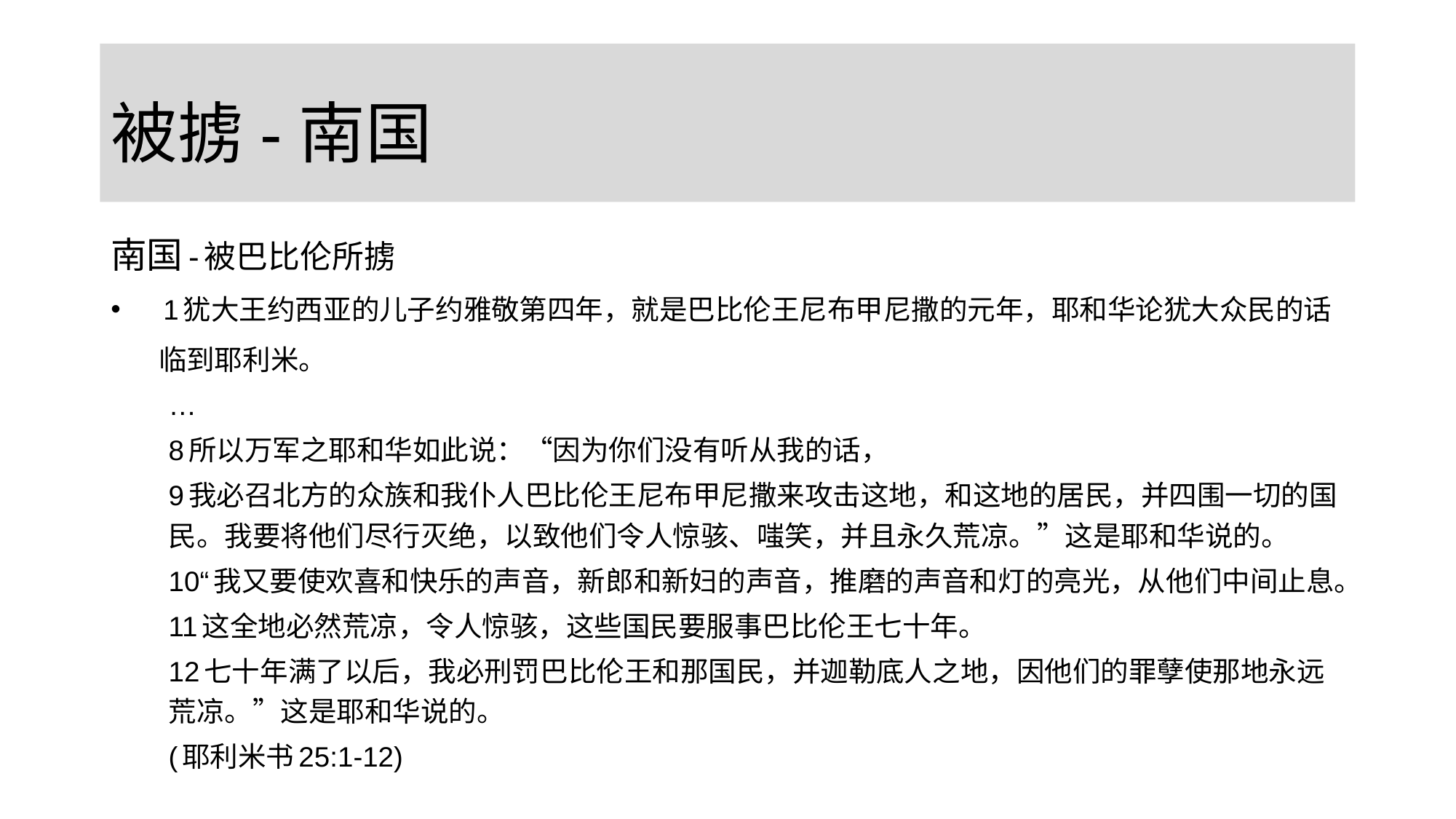

# 被掳-南国
南国-被巴比伦所掳
   1犹大王约西亚的儿子约雅敬第四年，就是巴比伦王尼布甲尼撒的元年，耶和华论犹大众民的话
       临到耶利米。
…
8所以万军之耶和华如此说：“因为你们没有听从我的话，
9我必召北方的众族和我仆人巴比伦王尼布甲尼撒来攻击这地，和这地的居民，并四围一切的国民。我要将他们尽行灭绝，以致他们令人惊骇、嗤笑，并且永久荒凉。”这是耶和华说的。
10“我又要使欢喜和快乐的声音，新郎和新妇的声音，推磨的声音和灯的亮光，从他们中间止息。
11这全地必然荒凉，令人惊骇，这些国民要服事巴比伦王七十年。
12七十年满了以后，我必刑罚巴比伦王和那国民，并迦勒底人之地，因他们的罪孽使那地永远荒凉。”这是耶和华说的。
(耶利米书25:1-12)